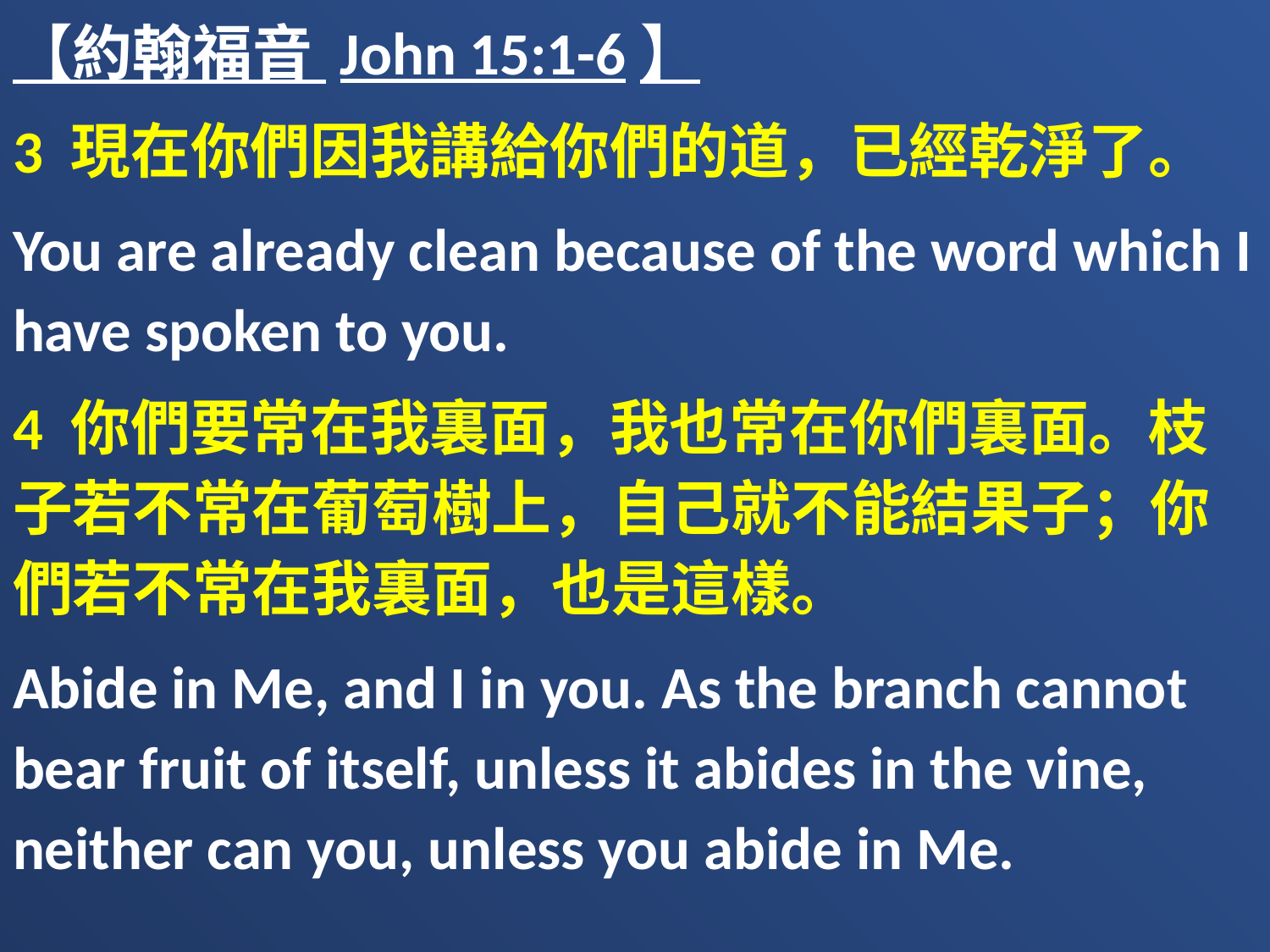

【約翰福音 John 15:1-6】
3 現在你們因我講給你們的道，已經乾淨了。
You are already clean because of the word which I have spoken to you.
4 你們要常在我裏面，我也常在你們裏面。枝子若不常在葡萄樹上，自己就不能結果子；你們若不常在我裏面，也是這樣。
Abide in Me, and I in you. As the branch cannot bear fruit of itself, unless it abides in the vine, neither can you, unless you abide in Me.